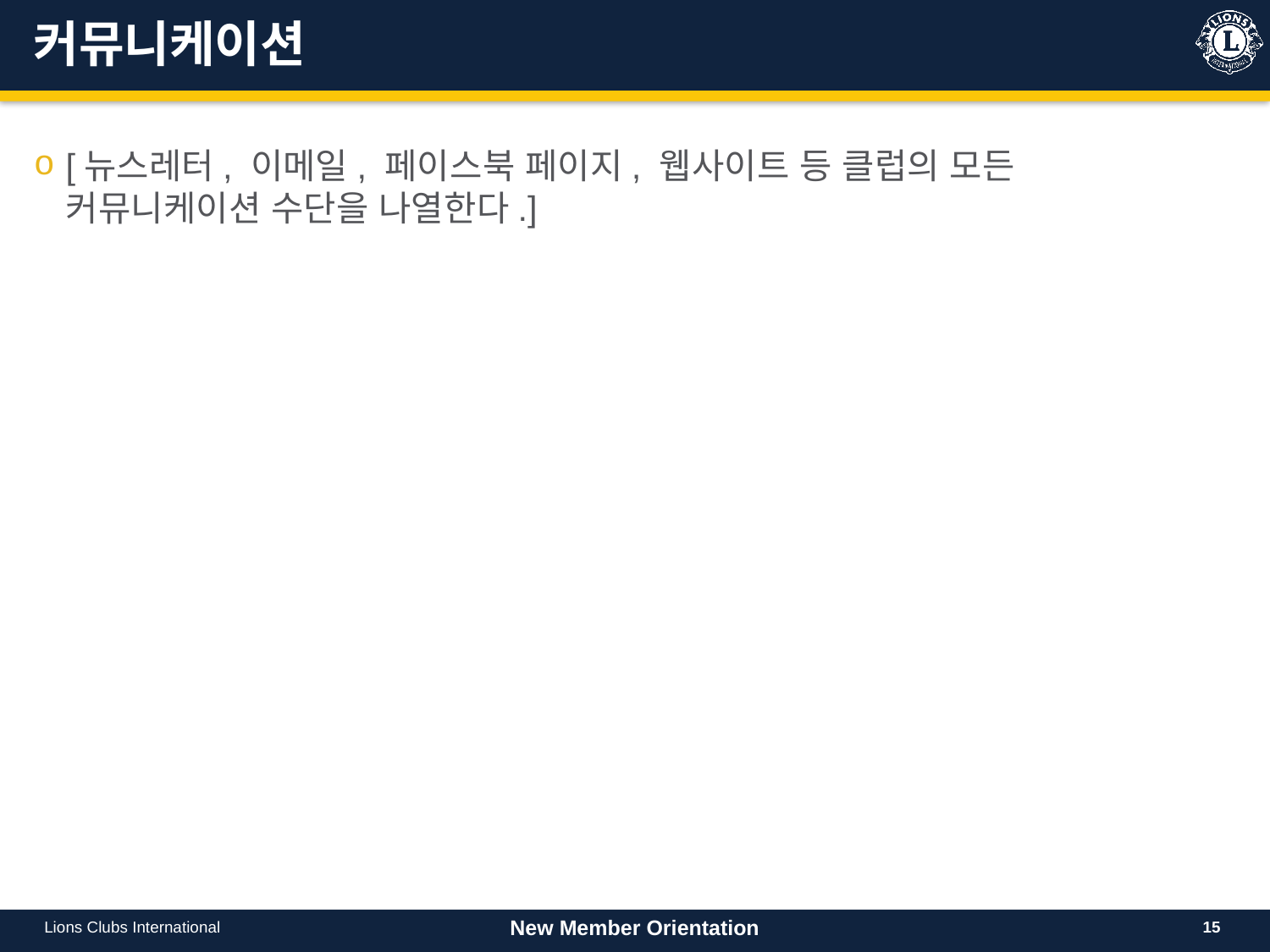

# 커뮤니케이션
[뉴스레터, 이메일, 페이스북 페이지, 웹사이트 등 클럽의 모든 커뮤니케이션 수단을 나열한다.]